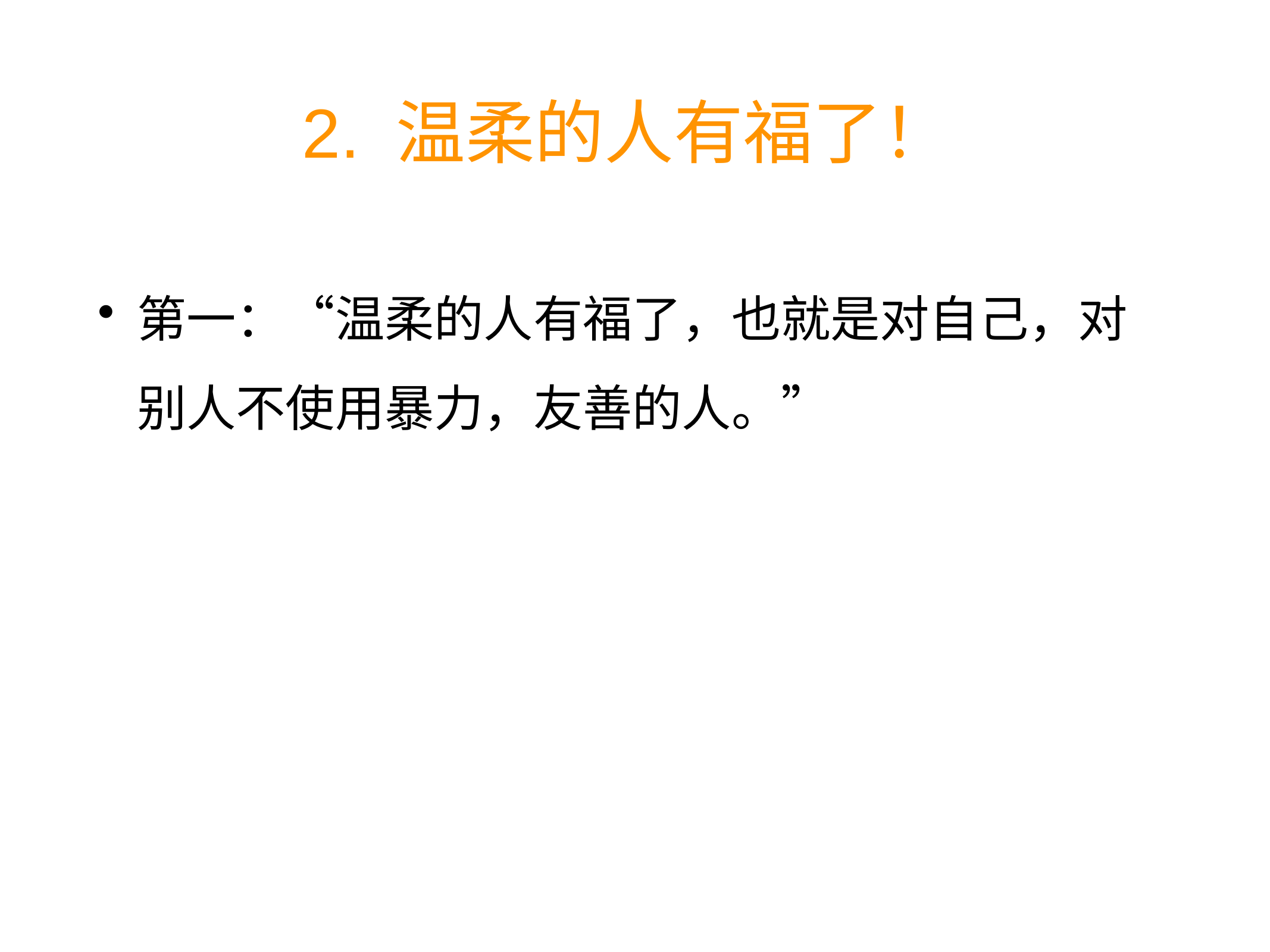

# 2. 温柔的人有福了！
第一：“温柔的人有福了，也就是对自己，对别人不使用暴力，友善的人。”